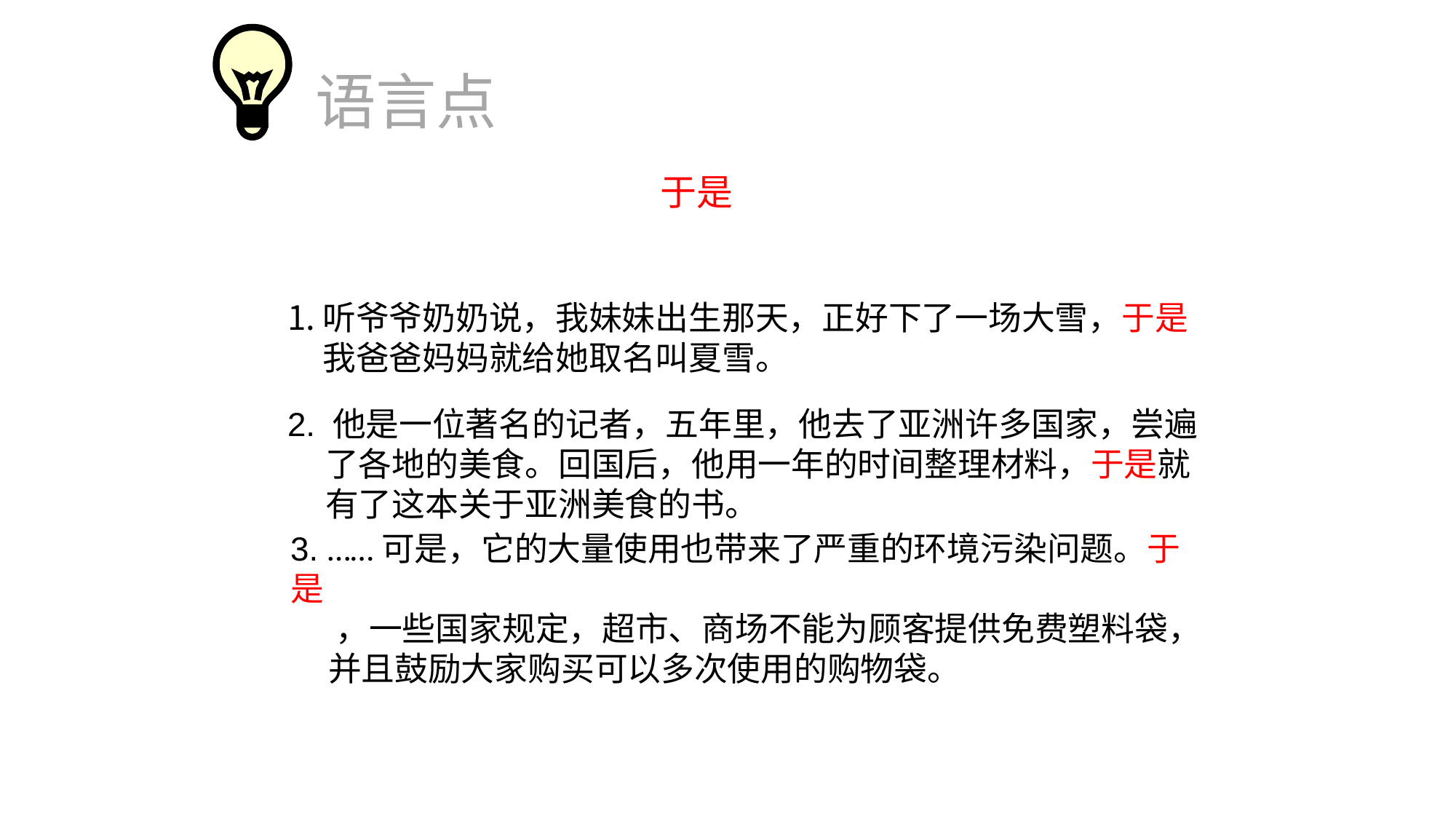

语言点
于是
听爷爷奶奶说，我妹妹出生那天，正好下了一场大雪，于是我爸爸妈妈就给她取名叫夏雪。
2. 他是一位著名的记者，五年里，他去了亚洲许多国家，尝遍
    了各地的美食。回国后，他用一年的时间整理材料，于是就
    有了这本关于亚洲美食的书。
3. ……可是，它的大量使用也带来了严重的环境污染问题。于是
     ，一些国家规定，超市、商场不能为顾客提供免费塑料袋，
    并且鼓励大家购买可以多次使用的购物袋。